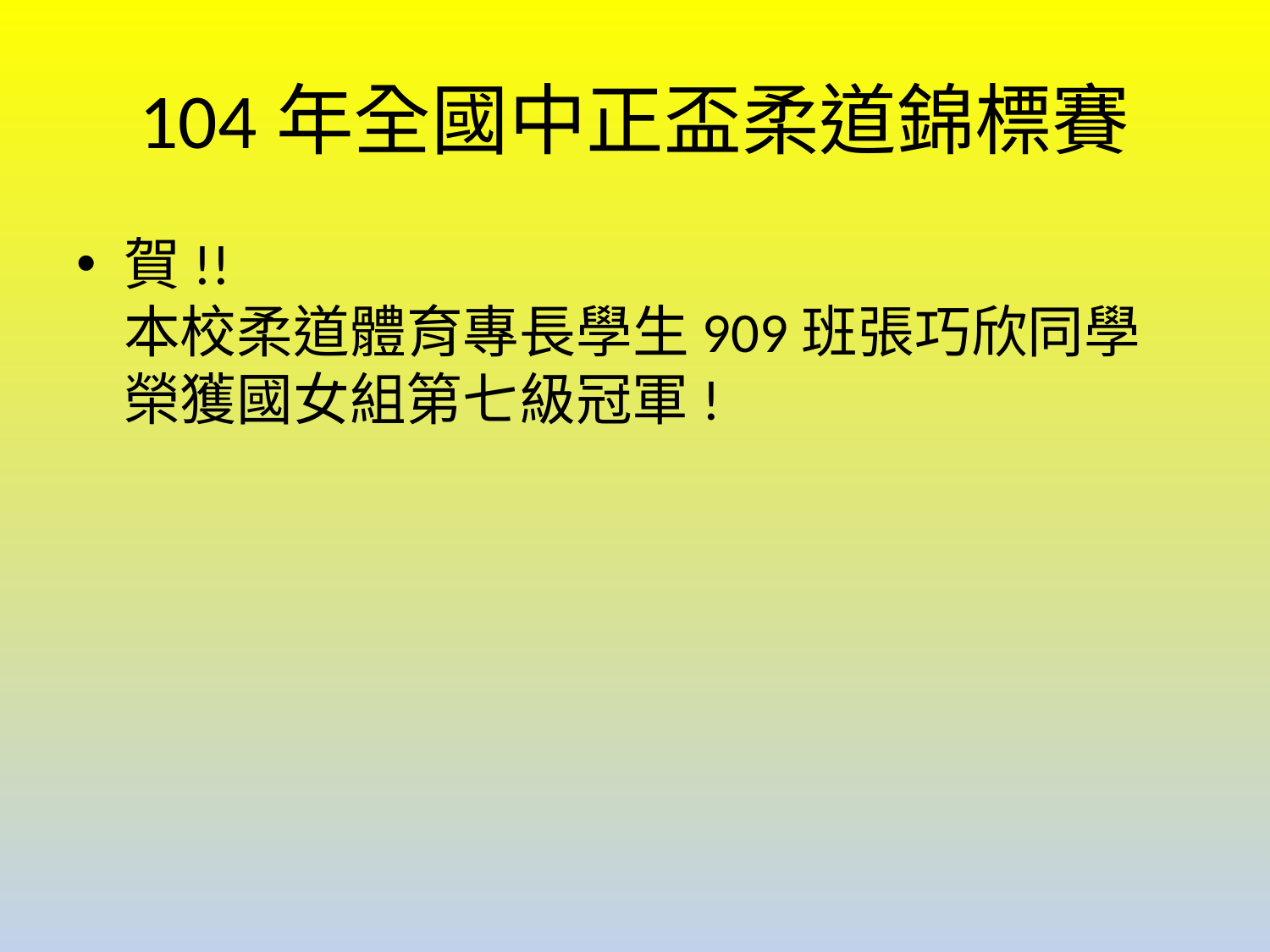

# 104年全國中正盃柔道錦標賽
賀!!
本校柔道體育專長學生909班張巧欣同學榮獲國女組第七級冠軍!